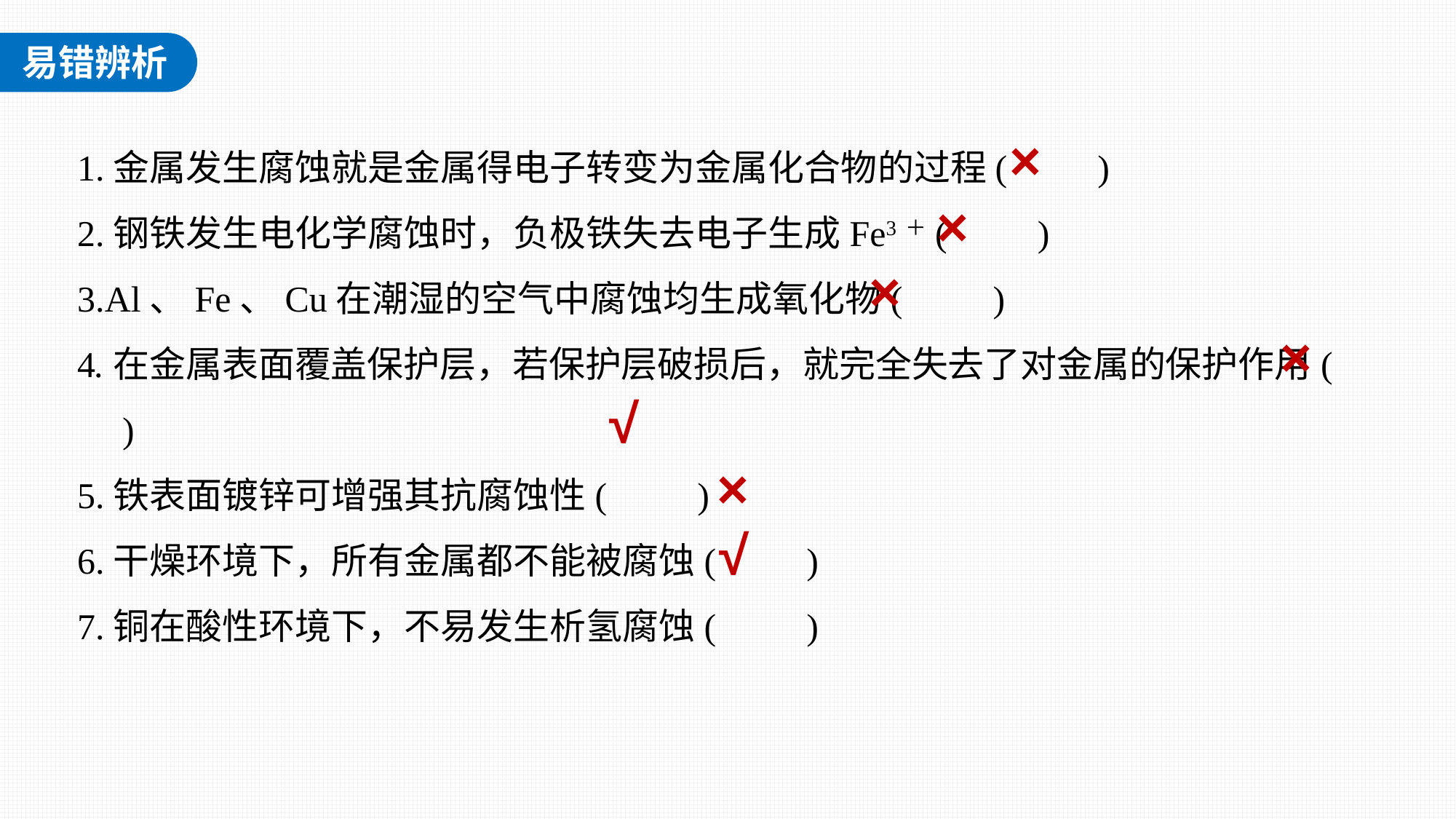

1.金属发生腐蚀就是金属得电子转变为金属化合物的过程(　　)
2.钢铁发生电化学腐蚀时，负极铁失去电子生成Fe3＋(　　)
3.Al、Fe、Cu在潮湿的空气中腐蚀均生成氧化物(　　)
4.在金属表面覆盖保护层，若保护层破损后，就完全失去了对金属的保护作用(　　)
5.铁表面镀锌可增强其抗腐蚀性(　　)
6.干燥环境下，所有金属都不能被腐蚀(　　)
7.铜在酸性环境下，不易发生析氢腐蚀(　　)
×
×
×
×
√
×
√